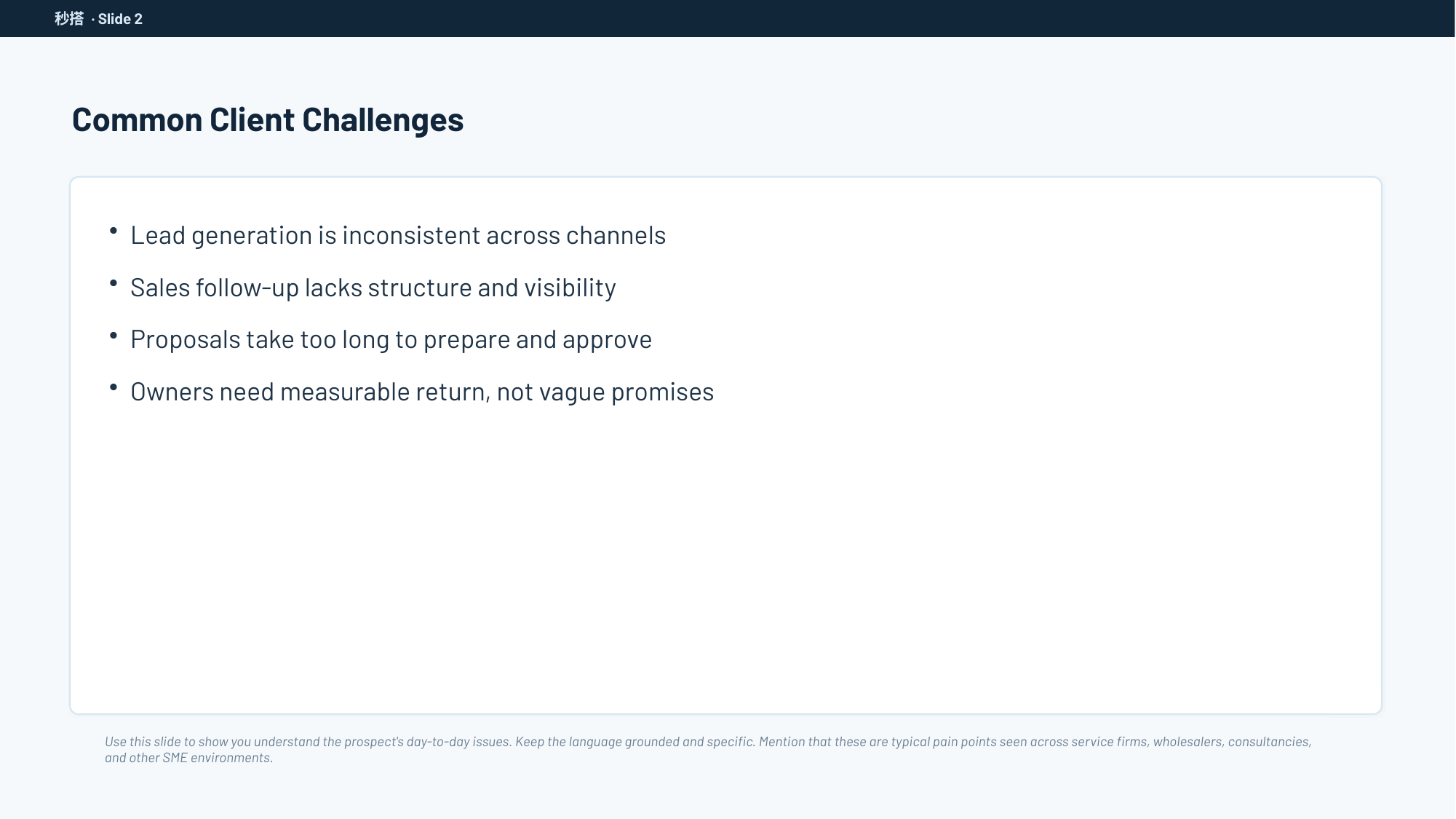

秒搭 · Slide 2
Common Client Challenges

Lead generation is inconsistent across channels
Sales follow-up lacks structure and visibility
Proposals take too long to prepare and approve
Owners need measurable return, not vague promises
Use this slide to show you understand the prospect's day-to-day issues. Keep the language grounded and specific. Mention that these are typical pain points seen across service firms, wholesalers, consultancies, and other SME environments.